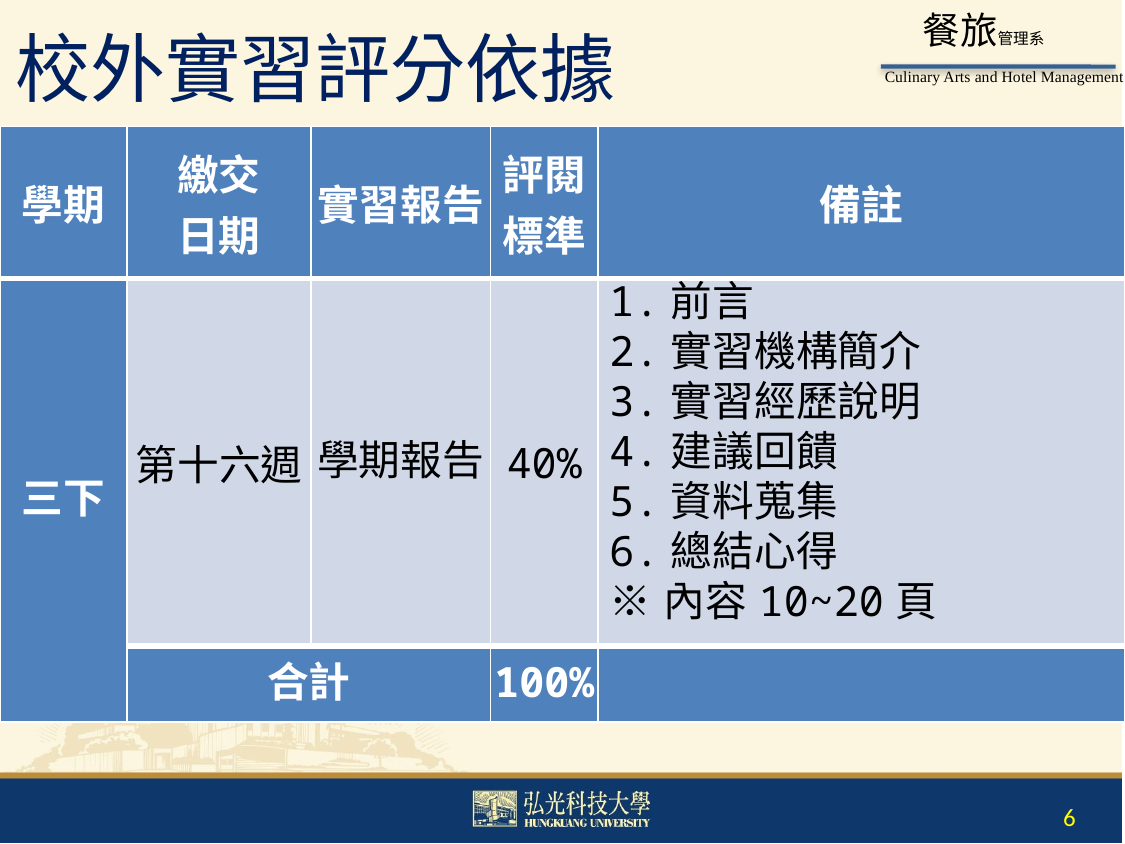

# 校外實習評分依據
| 學期 | 繳交 日期 | 實習報告 | 評閱 標準 | 備註 |
| --- | --- | --- | --- | --- |
| 三下 | 第十六週 | 學期報告 | 40% | 1.前言 2.實習機構簡介 3.實習經歷說明 4.建議回饋 5.資料蒐集 6.總結心得 ※內容10~20頁 |
|  | 合計 |  | 100% |  |

6